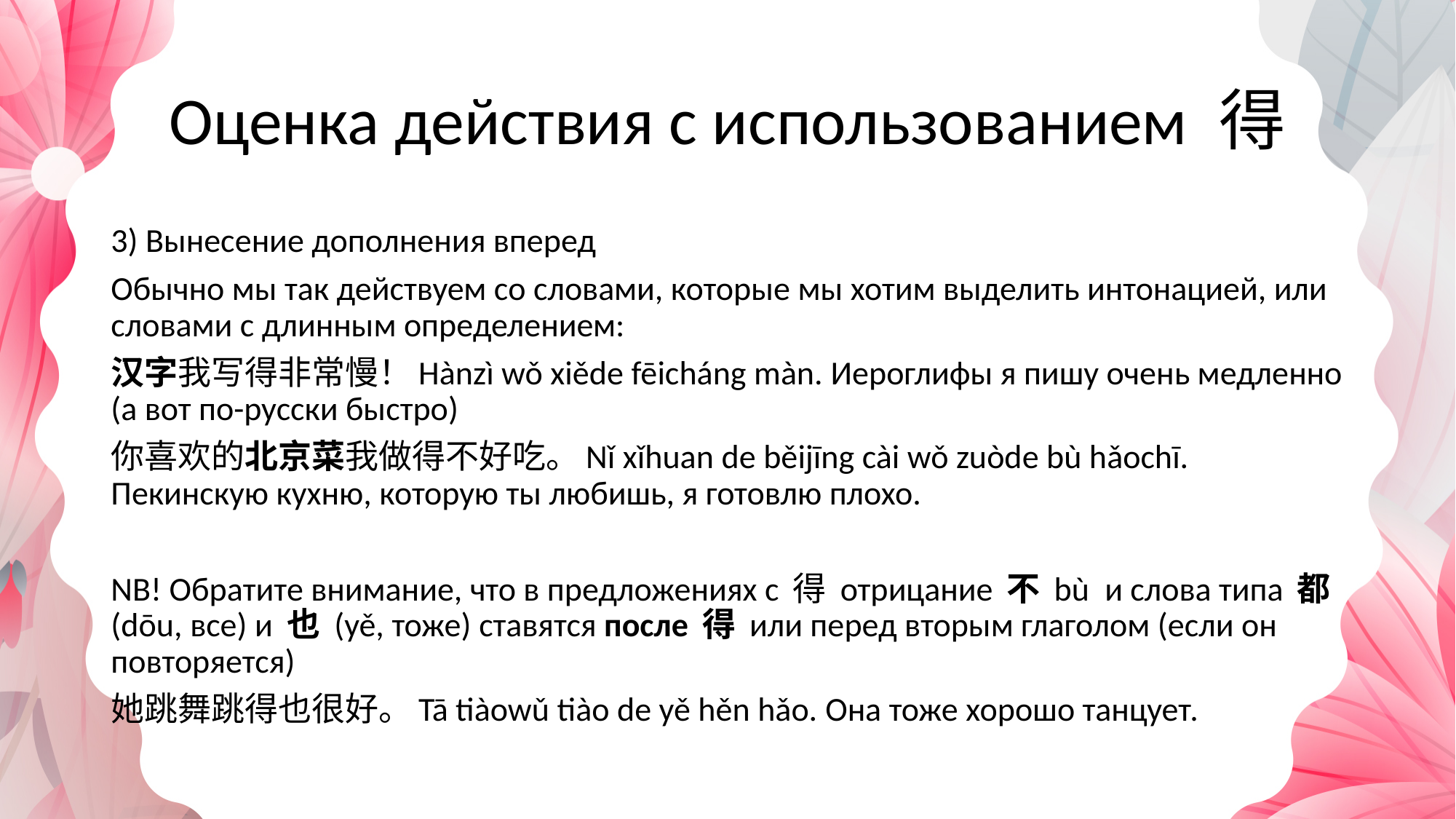

# Оценка действия с использованием 得
3) Вынесение дополнения вперед
Обычно мы так действуем со словами, которые мы хотим выделить интонацией, или словами с длинным определением:
汉字我写得非常慢！Hànzì wǒ xiěde fēicháng màn. Иероглифы я пишу очень медленно (а вот по-русски быстро)
你喜欢的北京菜我做得不好吃。Nǐ xǐhuan de běijīng cài wǒ zuòde bù hǎochī. Пекинскую кухню, которую ты любишь, я готовлю плохо.

NB! Обратите внимание, что в предложениях с 得 отрицание 不 bù  и слова типа 都 (dōu, все) и 也 (yě, тоже) ставятся после 得 или перед вторым глаголом (если он повторяется)
她跳舞跳得也很好。Tā tiàowǔ tiào de yě hěn hǎo. Она тоже хорошо танцует.